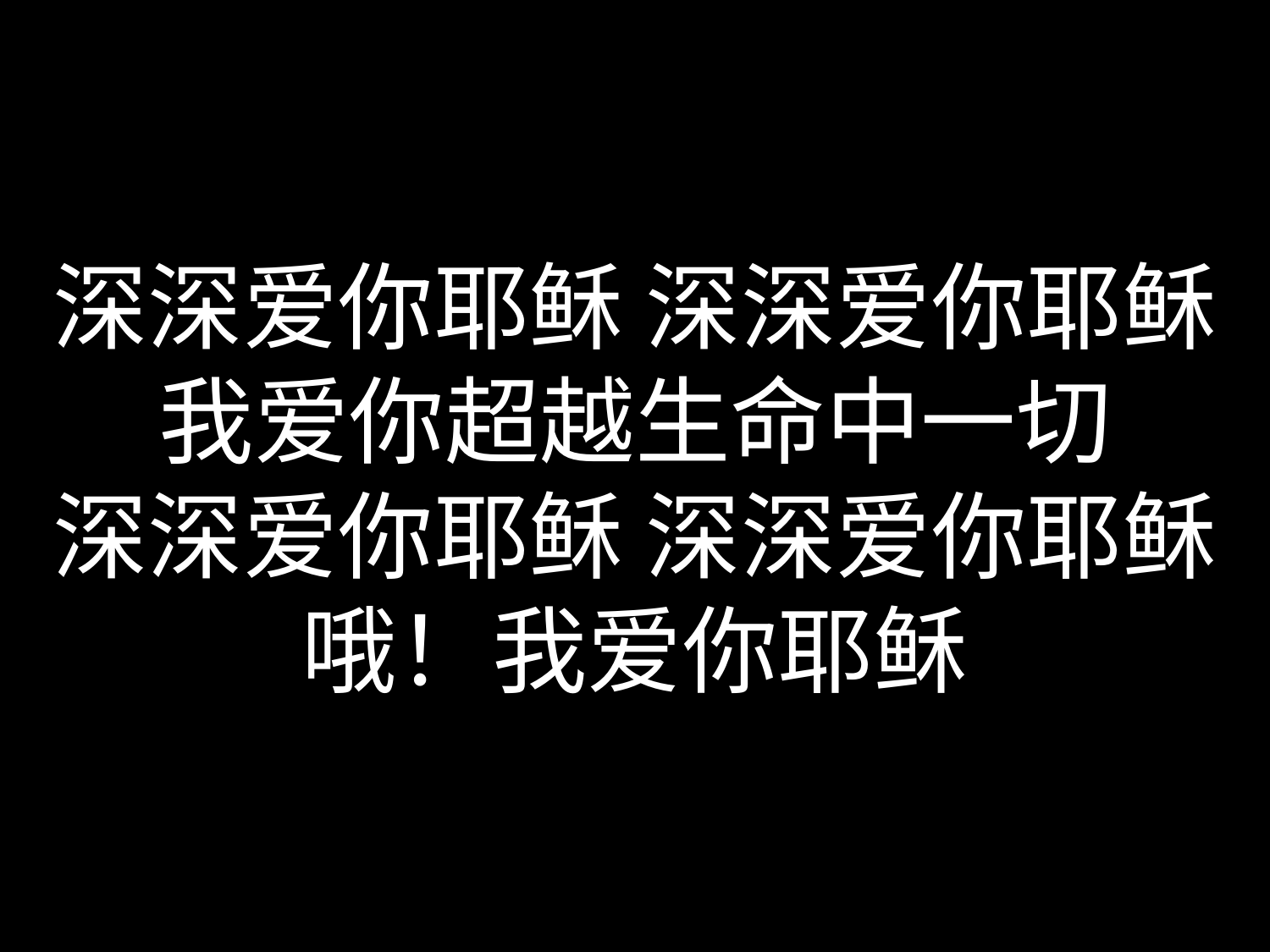

# 深深爱你耶稣 深深爱你耶稣 我爱你超越生命中一切 深深爱你耶稣 深深爱你耶稣 哦！我爱你耶稣